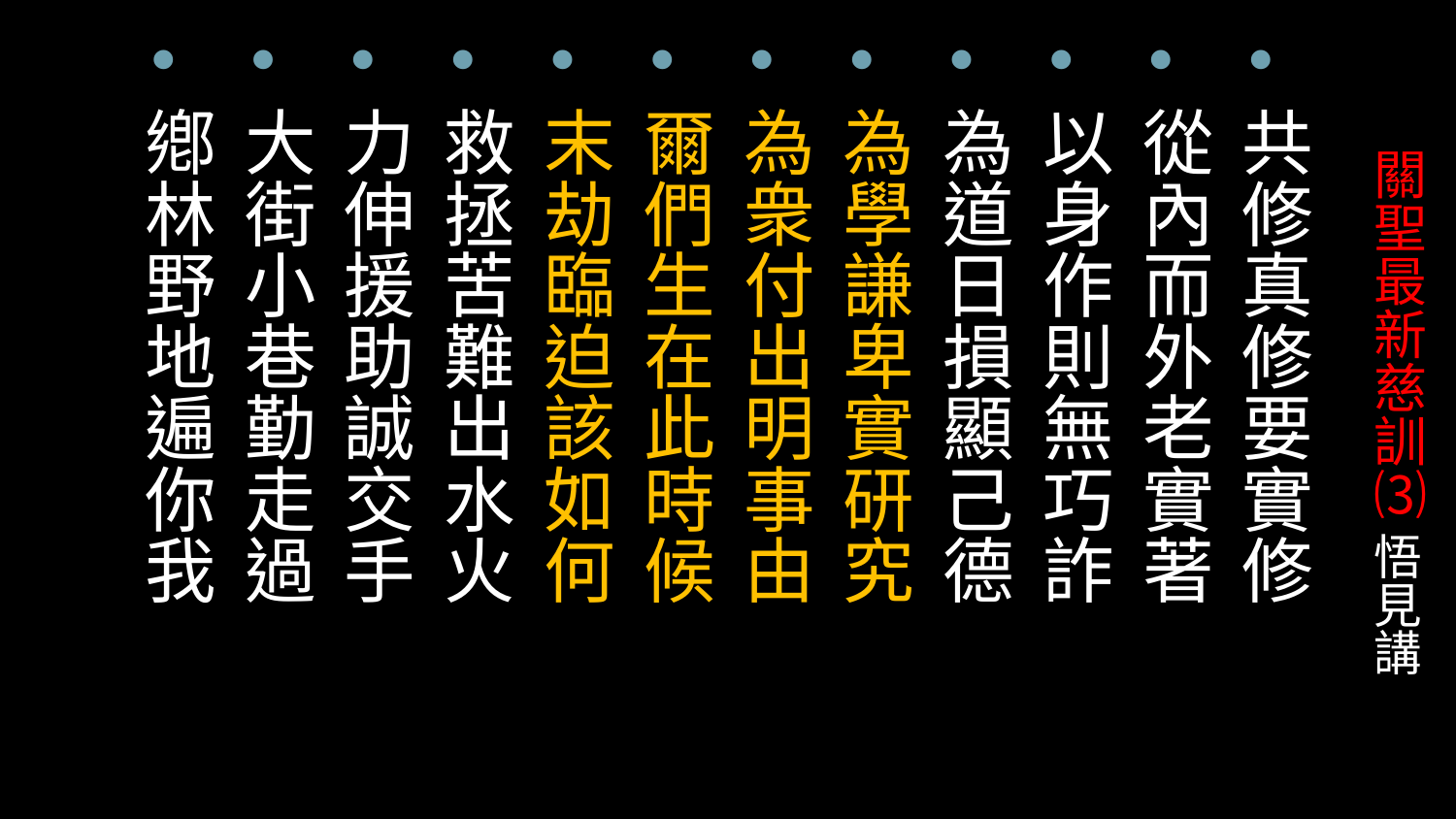

共修真修要實修
從內而外老實著
以身作則無巧詐
為道日損顯己德
為學謙卑實研究
為衆付出明事由
爾們生在此時候
末劫臨迫該如何
救拯苦難出水火
力伸援助誠交手
大街小巷勤走過
鄕林野地遍你我

# 關聖最新慈訓⑶ 悟見講